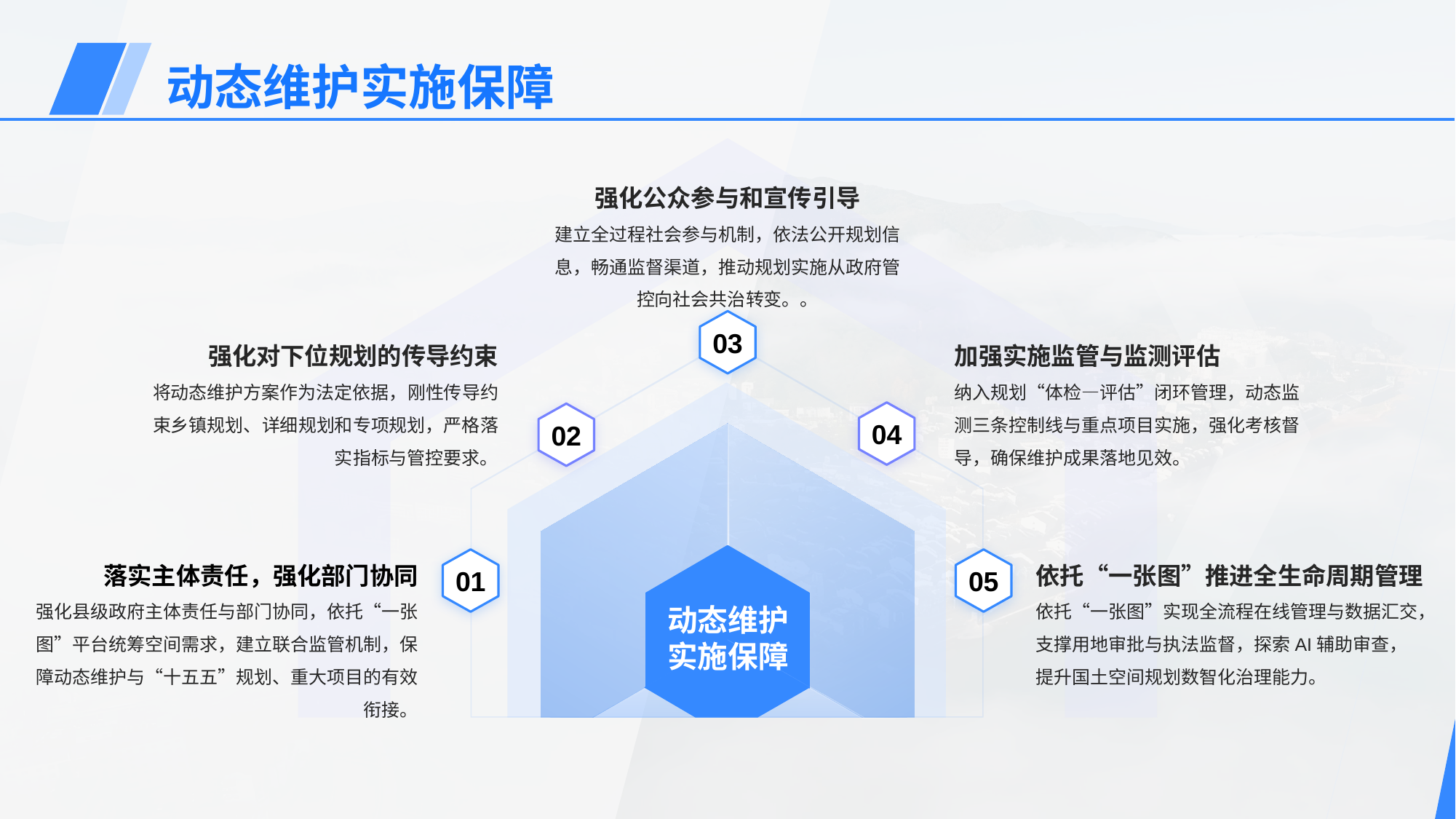

# 动态维护实施保障
强化公众参与和宣传引导
建立全过程社会参与机制，依法公开规划信息，畅通监督渠道，推动规划实施从政府管控向社会共治转变。。

强化对下位规划的传导约束
将动态维护方案作为法定依据，刚性传导约束乡镇规划、详细规划和专项规划，严格落实指标与管控要求。
加强实施监管与监测评估
纳入规划“体检—评估”闭环管理，动态监测三条控制线与重点项目实施，强化考核督导，确保维护成果落地见效。
03

04
02

落实主体责任，强化部门协同
强化县级政府主体责任与部门协同，依托“一张图”平台统筹空间需求，建立联合监管机制，保障动态维护与“十五五”规划、重大项目的有效衔接。
依托“一张图”推进全生命周期管理
依托“一张图”实现全流程在线管理与数据汇交，支撑用地审批与执法监督，探索AI辅助审查，提升国土空间规划数智化治理能力。
01
05
动态维护
实施保障

11